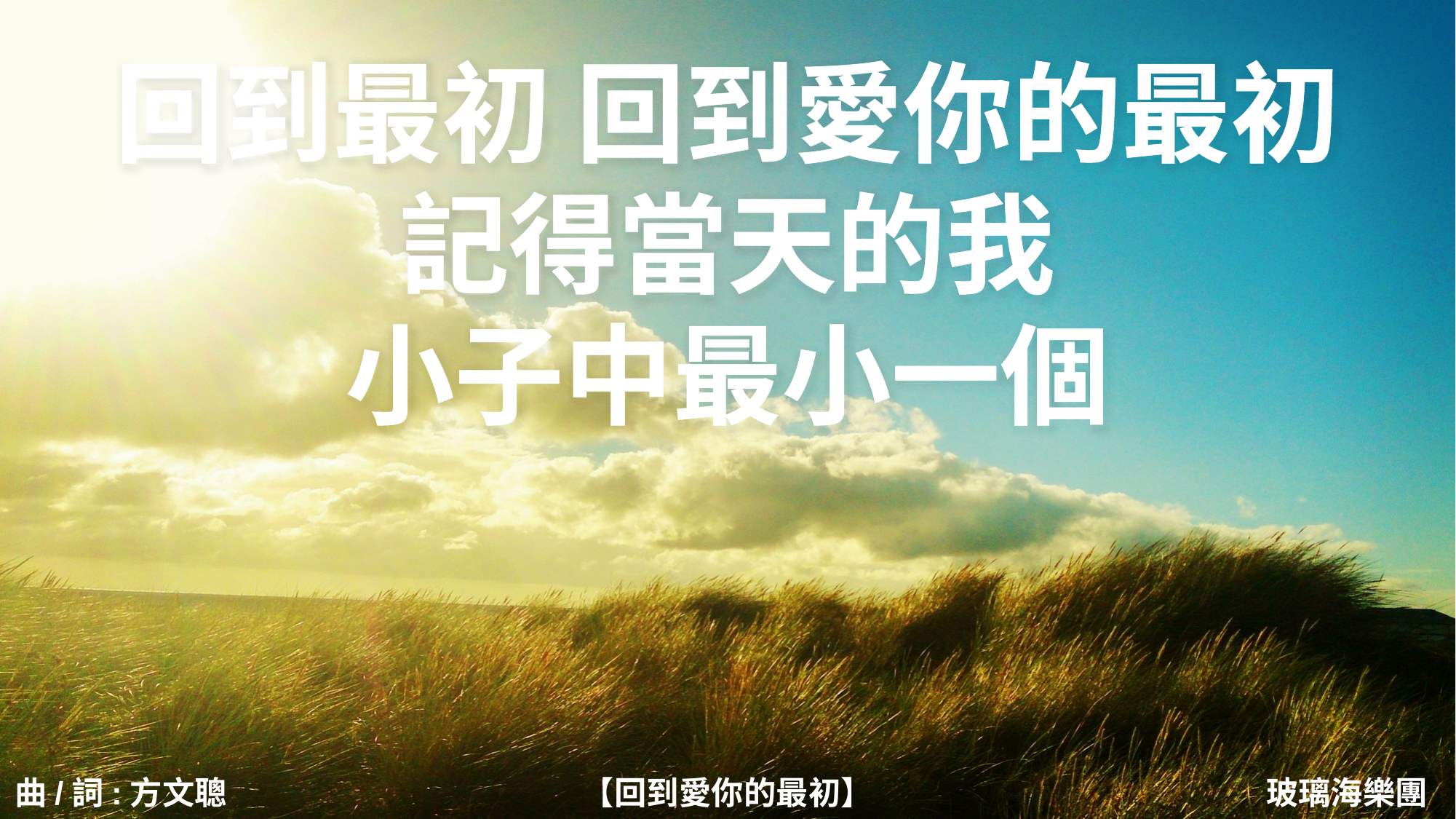

回到最初 回到愛你的最初
記得當天的我
小子中最小一個
曲/詞:方文聰		   		   【回到愛你的最初】				       玻璃海樂團